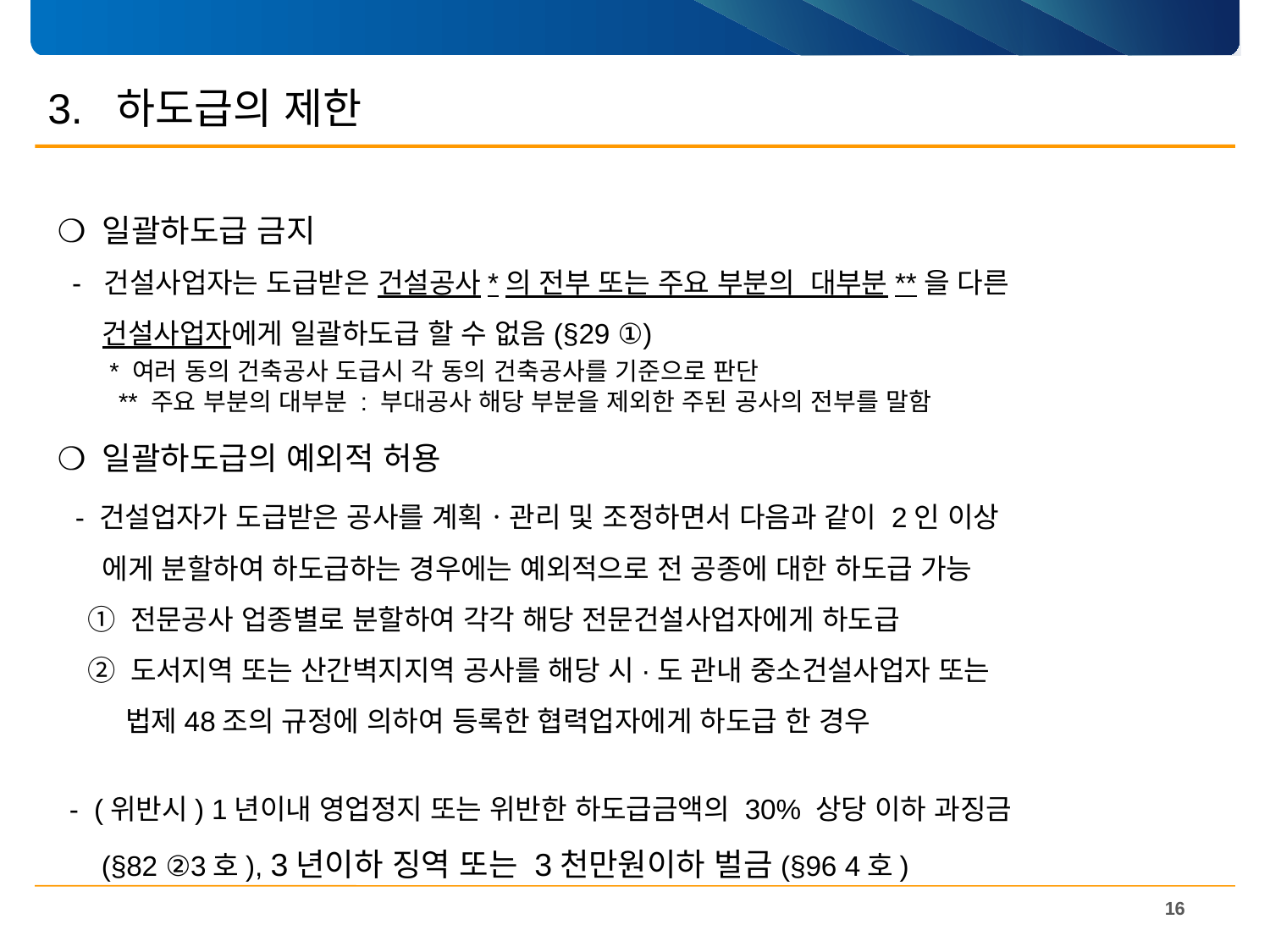

# 3.  하도급의 제한
 ❍ 일괄하도급 금지
   -  건설사업자는 도급받은 건설공사*의 전부 또는 주요 부분의  대부분**을 다른
      건설사업자에게 일괄하도급 할 수 없음(§29 ①)

                                 * 여러 동의 건축공사 도급시 각 동의 건축공사를 기준으로 판단

          ** 주요 부분의 대부분 : 부대공사 해당 부분을 제외한 주된 공사의 전부를 말함

 ❍ 일괄하도급의 예외적 허용
   - 건설업자가 도급받은 공사를 계획ㆍ관리 및 조정하면서 다음과 같이 2인 이상
      에게 분할하여 하도급하는 경우에는 예외적으로 전 공종에 대한 하도급 가능
     ① 전문공사 업종별로 분할하여 각각 해당 전문건설사업자에게 하도급
     ② 도서지역 또는 산간벽지지역 공사를 해당 시·도 관내 중소건설사업자 또는
         법제48조의 규정에 의하여 등록한 협력업자에게 하도급 한 경우
     -  (위반시) 1년이내 영업정지 또는 위반한 하도급금액의 30% 상당 이하 과징금
        (§82 ②3호), 3년이하 징역 또는 3천만원이하 벌금(§96 4호)